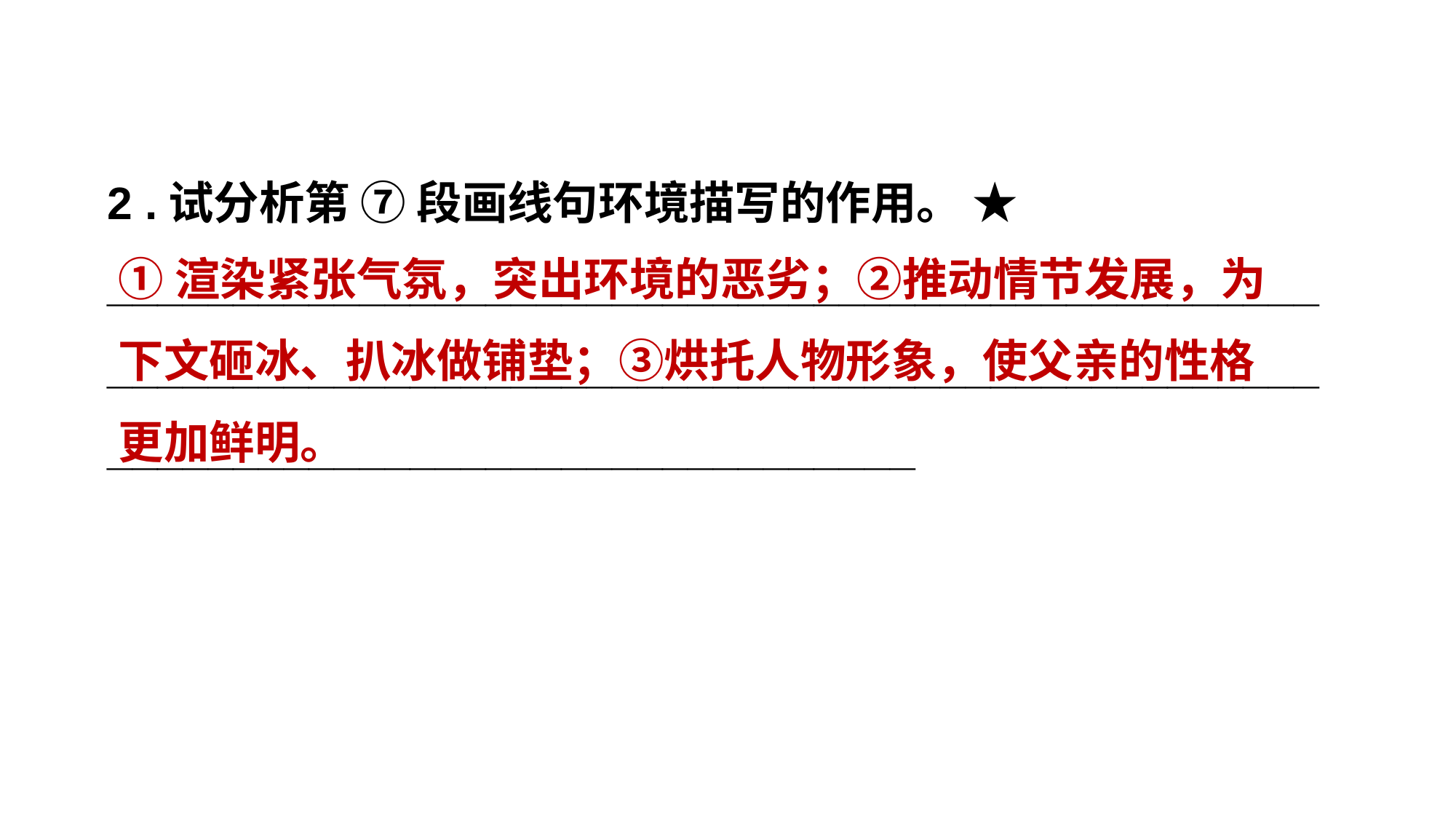

2 .试分析第 ⑦ 段画线句环境描写的作用。 ★
________________________________________________________________________________________________________________________________
①渲染紧张气氛，突出环境的恶劣；②推动情节发展，为下文砸冰、扒冰做铺垫；③烘托人物形象，使父亲的性格更加鲜明。